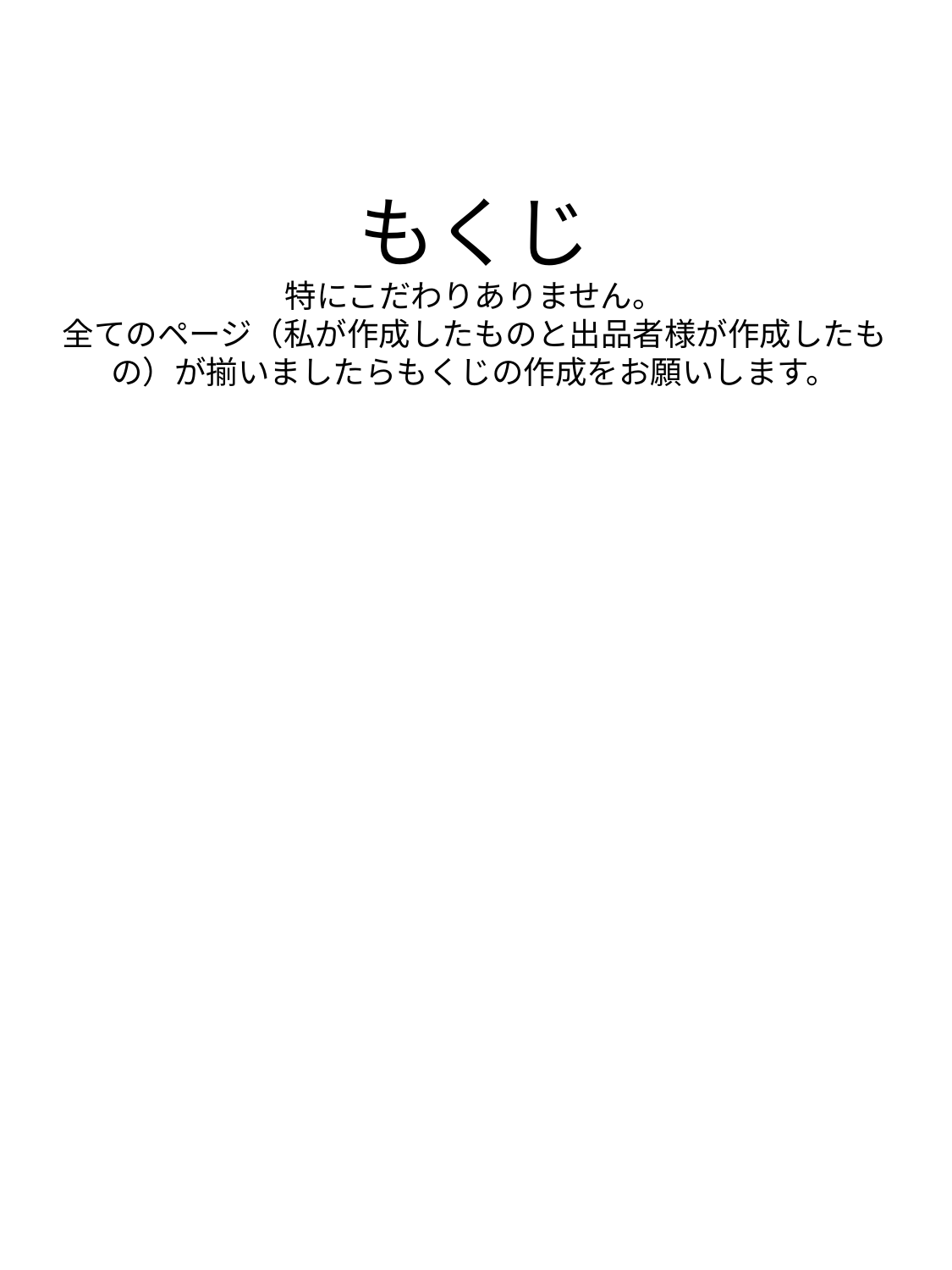

# もくじ 特にこだわりありません。 全てのページ（私が作成したものと出品者様が作成したもの）が揃いましたらもくじの作成をお願いします。